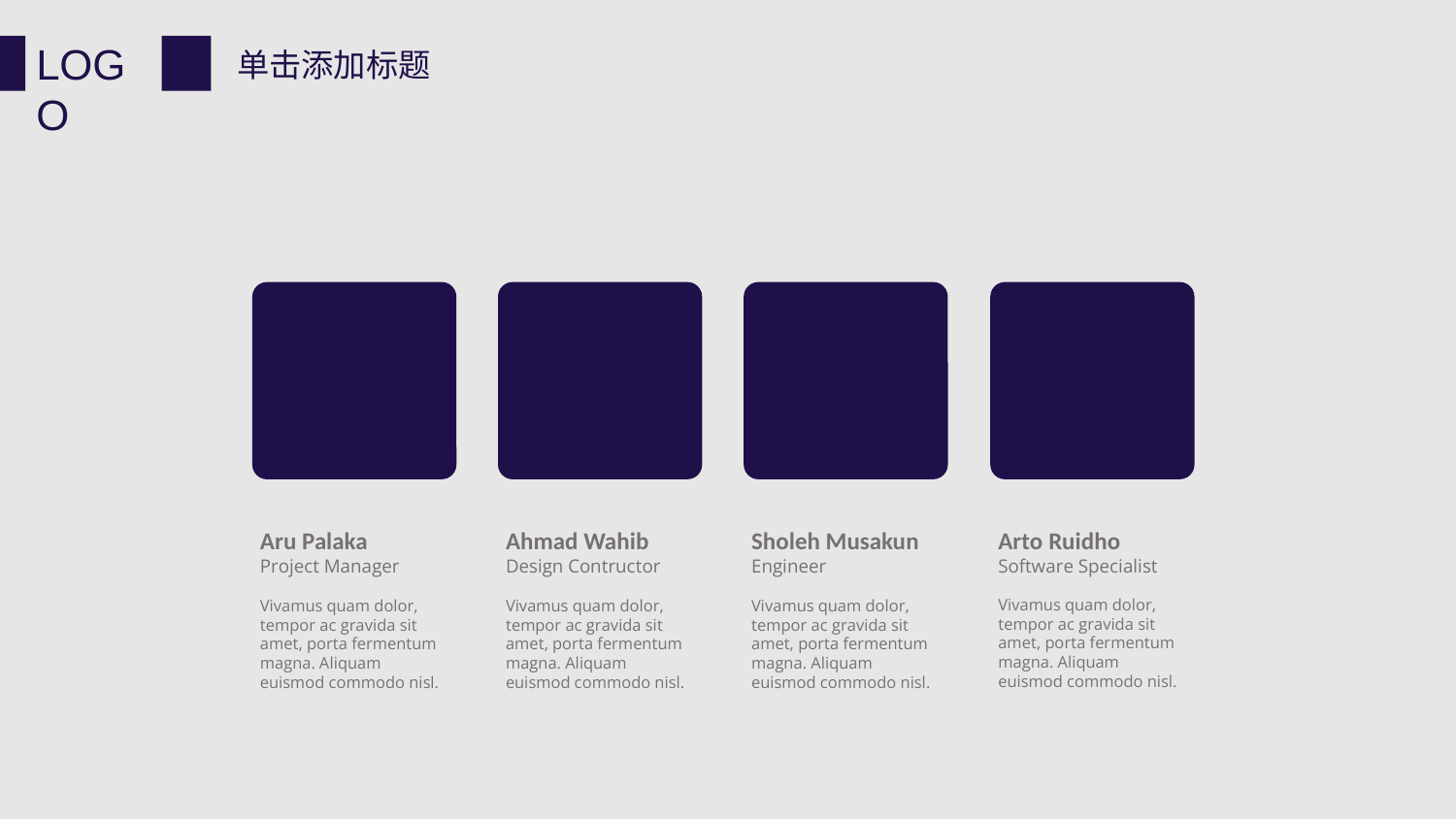

LOGO

单击添加标题

Aru Palaka
Project Manager

Vivamus quam dolor, tempor ac gravida sit amet, porta fermentum magna. Aliquam euismod commodo nisl.
Ahmad Wahib
Design Contructor

Vivamus quam dolor, tempor ac gravida sit amet, porta fermentum magna. Aliquam euismod commodo nisl.
Sholeh Musakun
Engineer

Vivamus quam dolor, tempor ac gravida sit amet, porta fermentum magna. Aliquam euismod commodo nisl.
Arto Ruidho
Software Specialist

Vivamus quam dolor, tempor ac gravida sit amet, porta fermentum magna. Aliquam euismod commodo nisl.